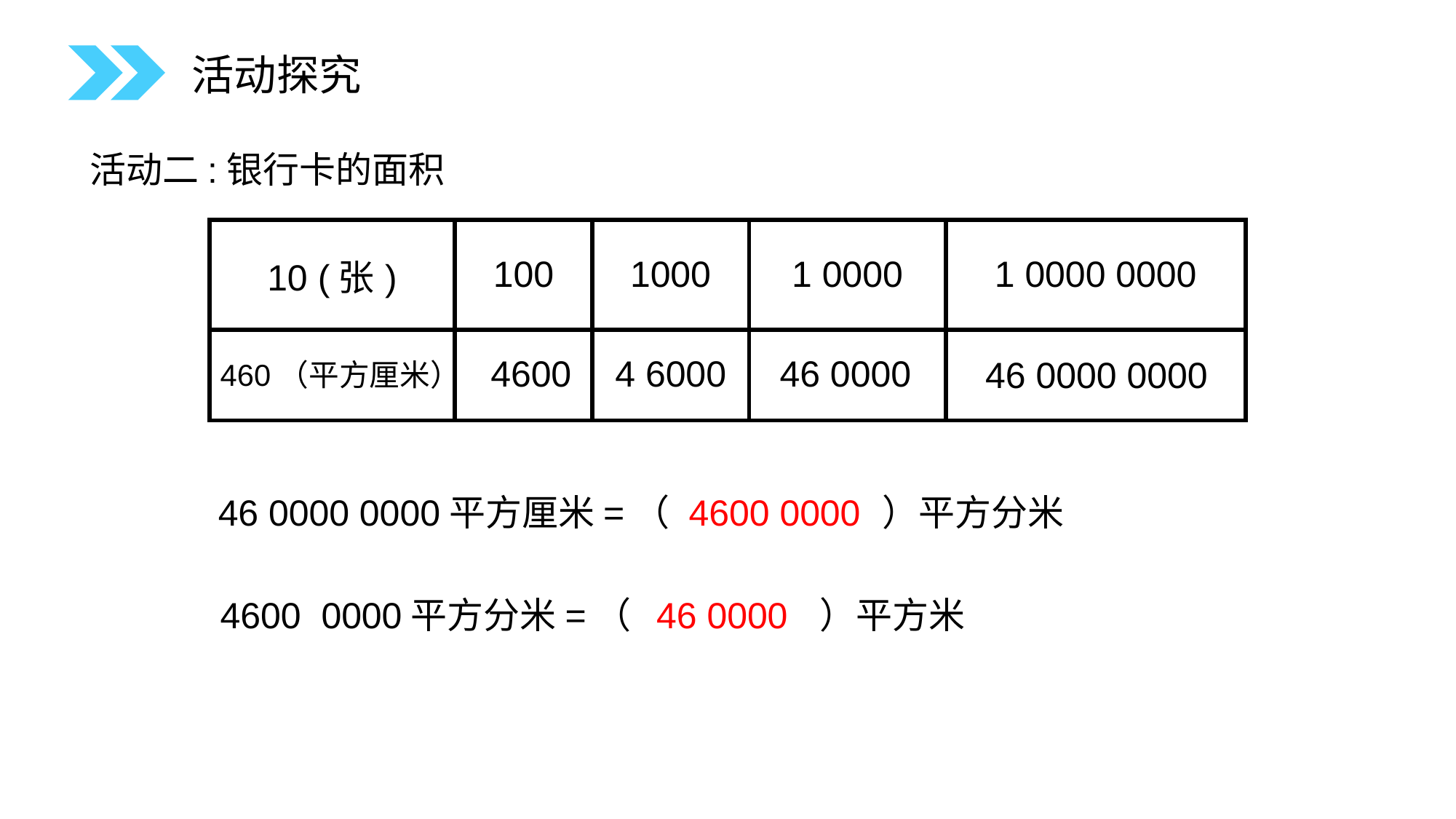

活动探究
活动二:银行卡的面积
| 10 (张) | 100 | 1000 | 1 0000 | 1 0000 0000 |
| --- | --- | --- | --- | --- |
|  |  |  |  |  |
46 0000
4 6000
4600
46 0000 0000
460（平方厘米）
4600 0000
46 0000 0000平方厘米=（                          ）平方分米
4600  0000平方分米=（                       ）平方米
46 0000